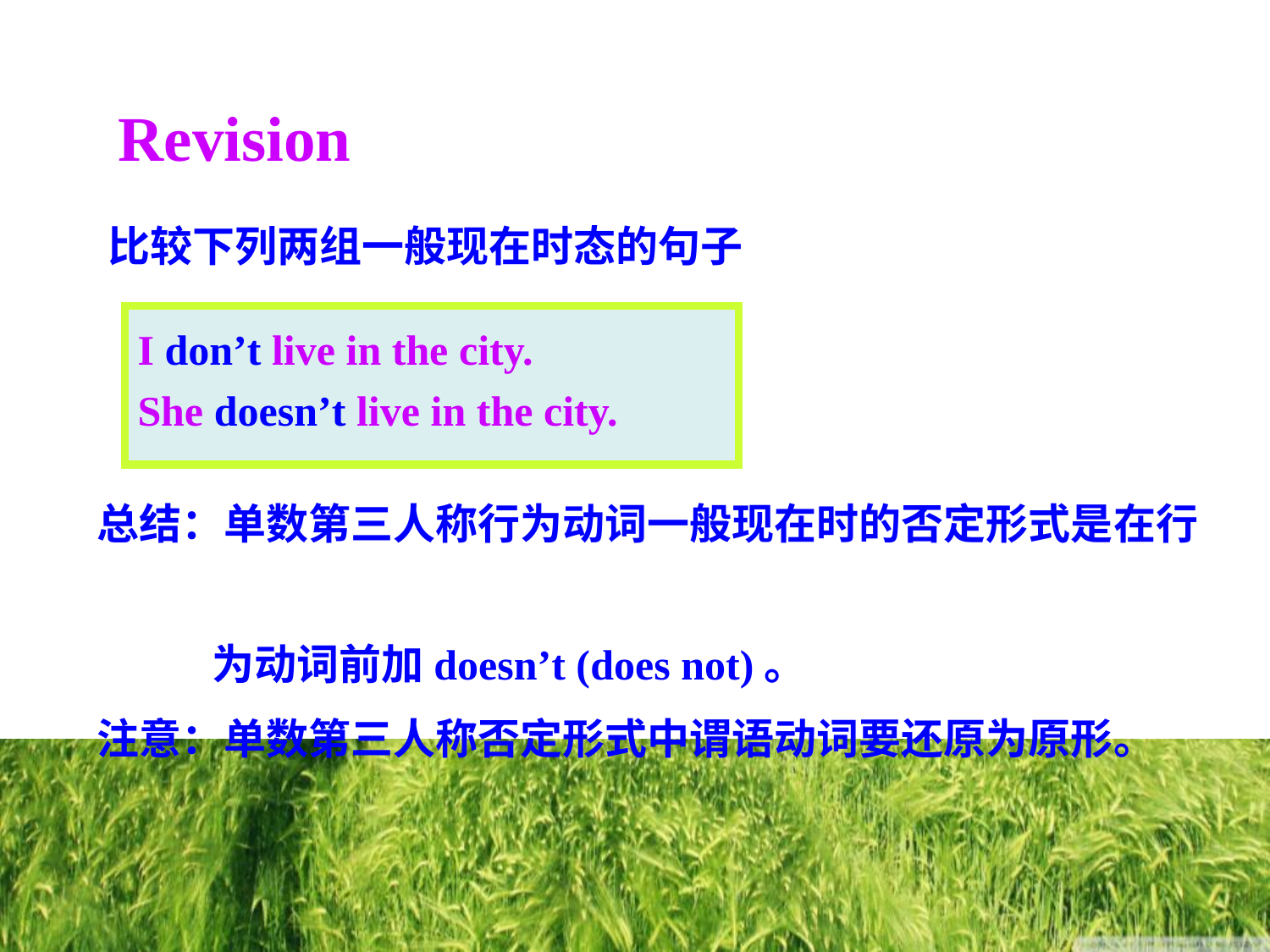

Revision
比较下列两组一般现在时态的句子
I don’t live in the city.
She doesn’t live in the city.
总结：单数第三人称行为动词一般现在时的否定形式是在行
           为动词前加doesn’t (does not)。
注意：单数第三人称否定形式中谓语动词要还原为原形。